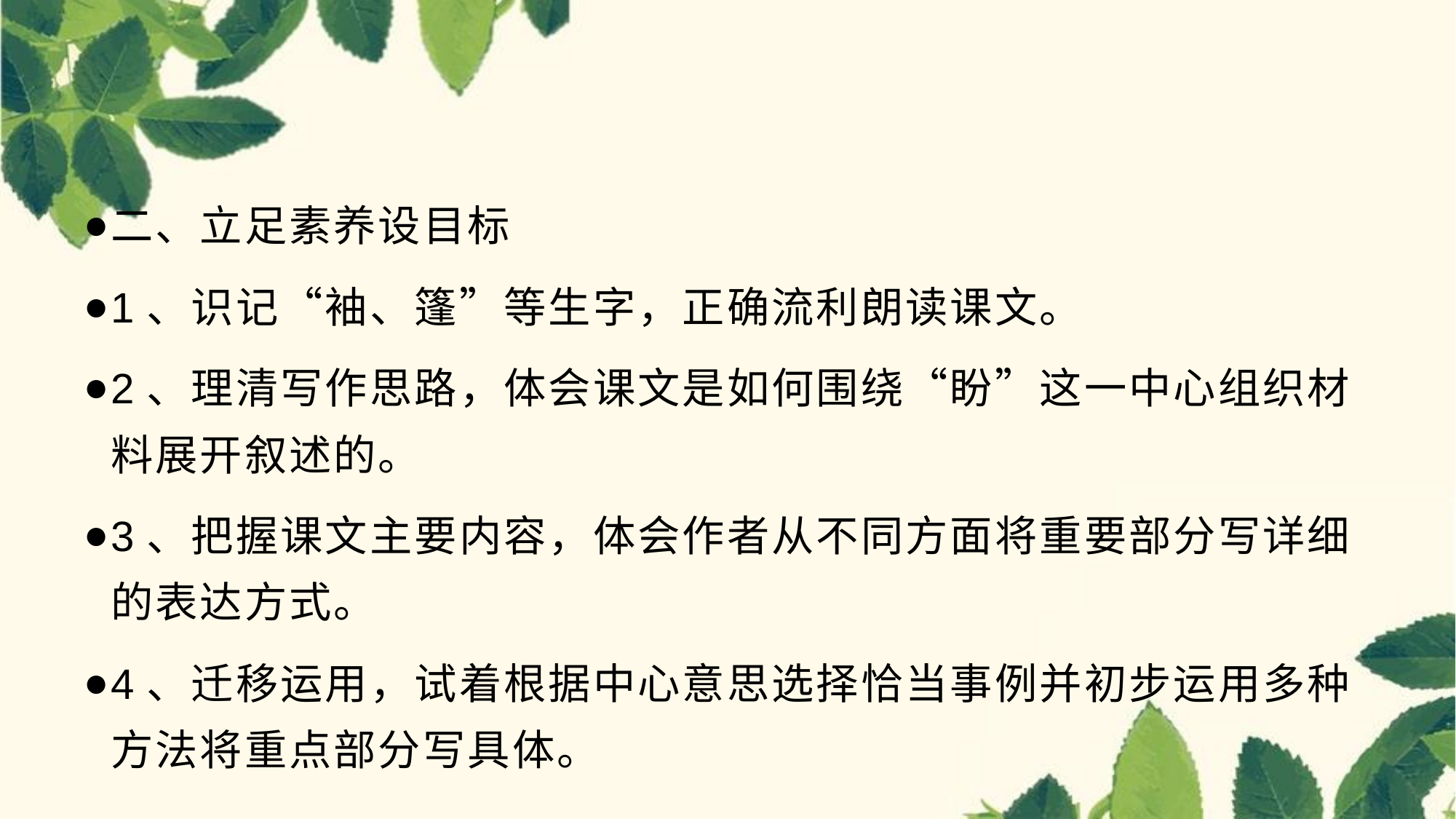

#
二、立足素养设目标
1、识记“袖、篷”等生字，正确流利朗读课文。
2、理清写作思路，体会课文是如何围绕“盼”这一中心组织材料展开叙述的。
3、把握课文主要内容，体会作者从不同方面将重要部分写详细的表达方式。
4、迁移运用，试着根据中心意思选择恰当事例并初步运用多种方法将重点部分写具体。